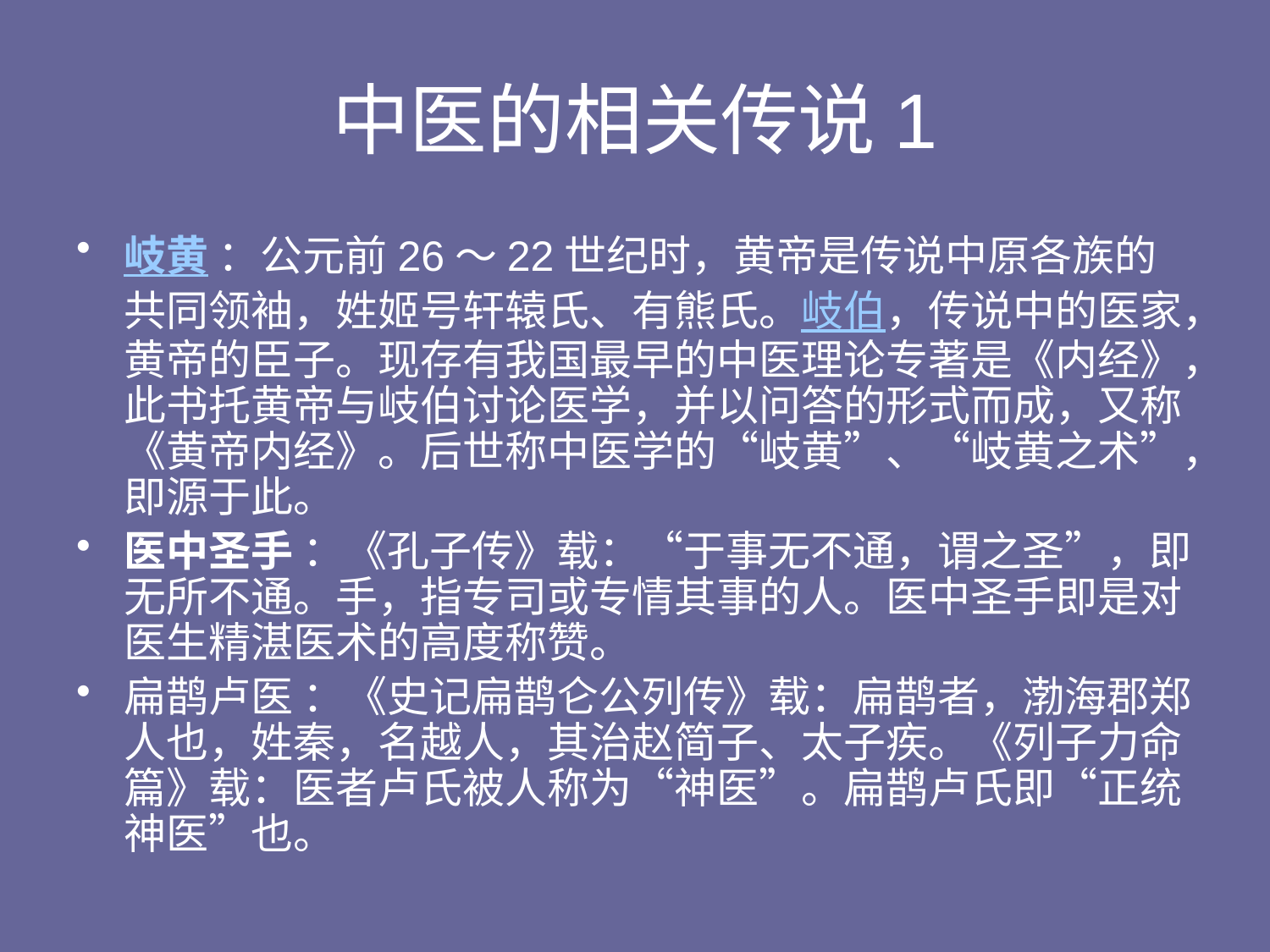

# 中医的相关传说1
岐黄 ：公元前26～22世纪时，黄帝是传说中原各族的共同领袖，姓姬号轩辕氏、有熊氏。岐伯，传说中的医家，黄帝的臣子。现存有我国最早的中医理论专著是《内经》，此书托黄帝与岐伯讨论医学，并以问答的形式而成，又称《黄帝内经》。后世称中医学的“岐黄”、“岐黄之术”，即源于此。
医中圣手 ：《孔子传》载：“于事无不通，谓之圣”，即无所不通。手，指专司或专情其事的人。医中圣手即是对医生精湛医术的高度称赞。
扁鹊卢医 ：《史记扁鹊仑公列传》载：扁鹊者，渤海郡郑人也，姓秦，名越人，其治赵简子、太子疾。《列子力命篇》载：医者卢氏被人称为“神医”。扁鹊卢氏即“正统神医”也。